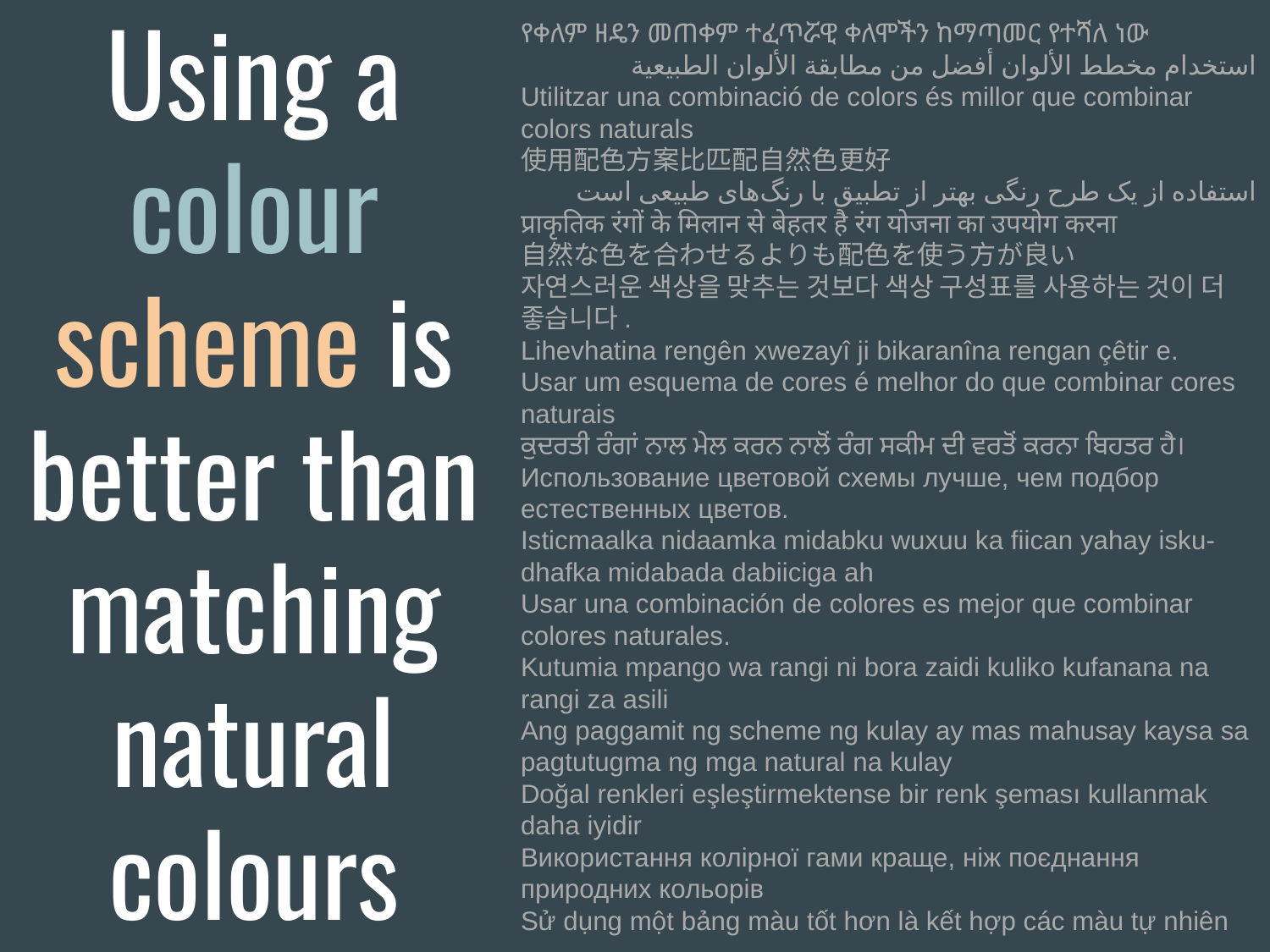

Using a colour scheme is better than matching natural colours
የቀለም ዘዴን መጠቀም ተፈጥሯዊ ቀለሞችን ከማጣመር የተሻለ ነው
استخدام مخطط الألوان أفضل من مطابقة الألوان الطبيعية
Utilitzar una combinació de colors és millor que combinar colors naturals
使用配色方案比匹配自然色更好
استفاده از یک طرح رنگی بهتر از تطبیق با رنگ‌های طبیعی است
प्राकृतिक रंगों के मिलान से बेहतर है रंग योजना का उपयोग करना
自然な色を合わせるよりも配色を使う方が良い
자연스러운 색상을 맞추는 것보다 색상 구성표를 사용하는 것이 더 좋습니다.
Lihevhatina rengên xwezayî ji bikaranîna rengan çêtir e.
Usar um esquema de cores é melhor do que combinar cores naturais
ਕੁਦਰਤੀ ਰੰਗਾਂ ਨਾਲ ਮੇਲ ਕਰਨ ਨਾਲੋਂ ਰੰਗ ਸਕੀਮ ਦੀ ਵਰਤੋਂ ਕਰਨਾ ਬਿਹਤਰ ਹੈ।
Использование цветовой схемы лучше, чем подбор естественных цветов.
Isticmaalka nidaamka midabku wuxuu ka fiican yahay isku-dhafka midabada dabiiciga ah
Usar una combinación de colores es mejor que combinar colores naturales.
Kutumia mpango wa rangi ni bora zaidi kuliko kufanana na rangi za asili
Ang paggamit ng scheme ng kulay ay mas mahusay kaysa sa pagtutugma ng mga natural na kulay
Doğal renkleri eşleştirmektense bir renk şeması kullanmak daha iyidir
Використання колірної гами краще, ніж поєднання природних кольорів
Sử dụng một bảng màu tốt hơn là kết hợp các màu tự nhiên